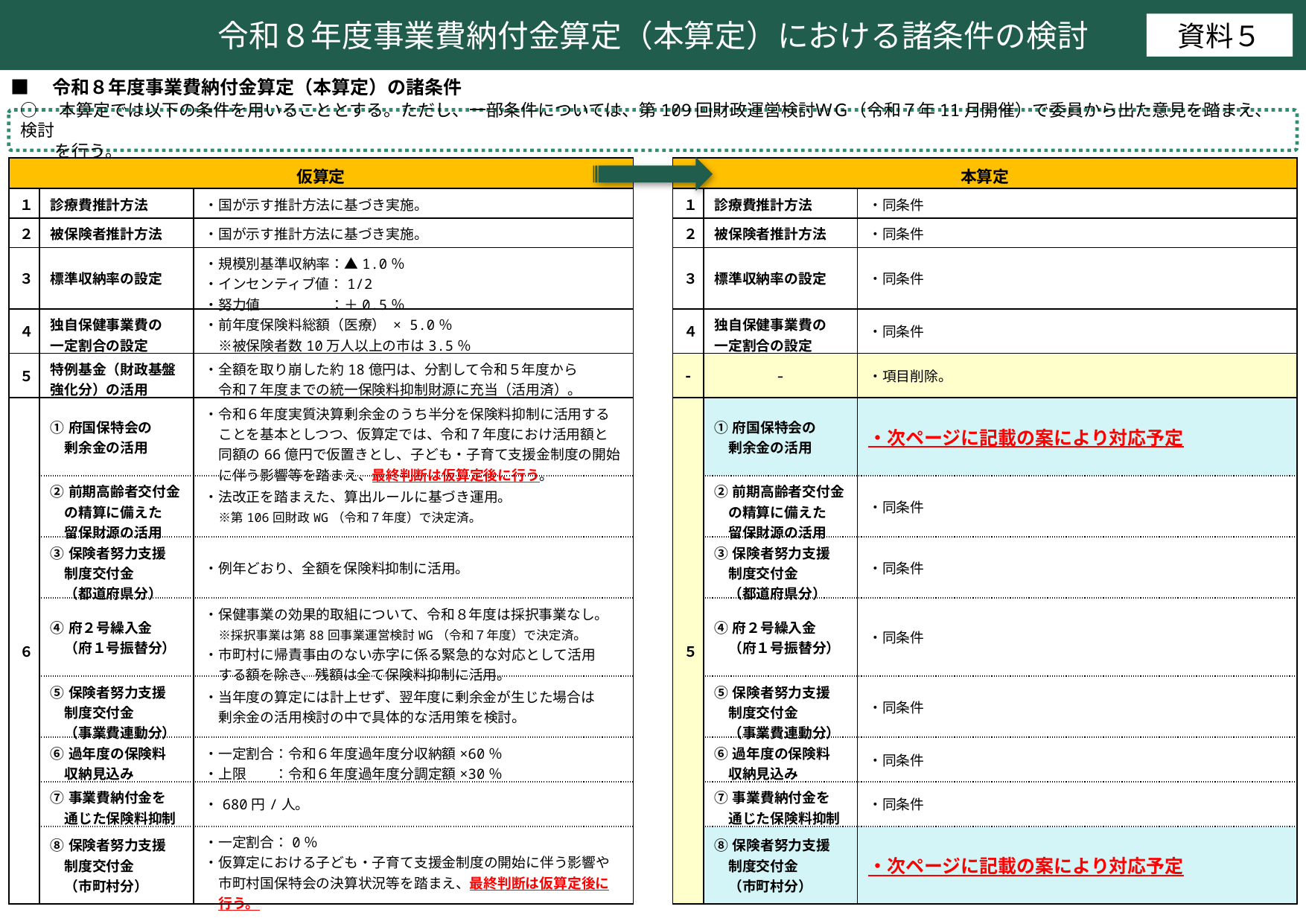

令和８年度事業費納付金算定（本算定）における諸条件の検討
資料５
■　令和８年度事業費納付金算定（本算定）の諸条件
○　本算定では以下の条件を用いることとする。ただし、一部条件については、第109回財政運営検討ＷＧ（令和７年11月開催）で委員から出た意見を踏まえ、検討
　　を行う。

| 仮算定 | 項 目 | 仮算定諸条件 |  | 本算定 | 本算定 |  |
| --- | --- | --- | --- | --- | --- | --- |
| １ | 診療費推計方法 | ・国が示す推計方法に基づき実施。 |  | １ | 診療費推計方法 | ・同条件 |
| ２ | 被保険者推計方法 | ・国が示す推計方法に基づき実施。 |  | ２ | 被保険者推計方法 | ・同条件 |
| ３ | 標準収納率の設定 | ・規模別基準収納率：▲1.0％ ・インセンティブ値：1/2 ・努力値　　　　　：＋0.5％ |  | ３ | 標準収納率の設定 | ・同条件 |
| ４ | 独自保健事業費の 一定割合の設定 | ・前年度保険料総額（医療） × 5.0％　 　※被保険者数10万人以上の市は3.5％ |  | ４ | 独自保健事業費の 一定割合の設定 | ・同条件 |
| ５ | 特例基金（財政基盤強化分）の活用 | ・全額を取り崩した約18億円は、分割して令和５年度から 　令和７年度までの統一保険料抑制財源に充当（活用済）。 |  | - | - | ・項目削除。 |
| ６ | ①府国保特会の 　剰余金の活用 | ・令和６年度実質決算剰余金のうち半分を保険料抑制に活用する 　ことを基本としつつ、仮算定では、令和７年度におけ活用額と 　同額の66億円で仮置きとし、子ども・子育て支援金制度の開始 　に伴う影響等を踏まえ、最終判断は仮算定後に行う。 |  | ５ | ①府国保特会の 　剰余金の活用 | ・次ページに記載の案により対応予定 |
| ７（財政調整事業） | ②前期高齢者交付金 　の精算に備えた 　留保財源の活用 | ・法改正を踏まえた、算出ルールに基づき運用。 　※第106回財政WG（令和７年度）で決定済。 |  |  | ②前期高齢者交付金 　の精算に備えた 　留保財源の活用 | ・同条件 |
|  | ③保険者努力支援 　制度交付金 　（都道府県分） | ・例年どおり、全額を保険料抑制に活用。 |  |  | ③保険者努力支援 　制度交付金 　（都道府県分） | ・同条件 |
|  | ④府２号繰入金　 　（府１号振替分） | ・保健事業の効果的取組について、令和８年度は採択事業なし。 　※採択事業は第88回事業運営検討WG（令和７年度）で決定済。 ・市町村に帰責事由のない赤字に係る緊急的な対応として活用 　する額を除き、残額は全て保険料抑制に活用。 |  |  | ④府２号繰入金　 　（府１号振替分） | ・同条件 |
|  | ⑤保険者努力支援 　制度交付金 　（事業費連動分） | ・当年度の算定には計上せず、翌年度に剰余金が生じた場合は 　剰余金の活用検討の中で具体的な活用策を検討。 |  |  | ⑤保険者努力支援 　制度交付金 　（事業費連動分） | ・同条件 |
|  | ⑥過年度の保険料 　収納見込み | ・一定割合：令和６年度過年度分収納額×60％ ・上限　　：令和６年度過年度分調定額×30％ |  |  | ⑥過年度の保険料 　収納見込み | ・同条件 |
|  | ⑦事業費納付金を 　通じた保険料抑制 | ・680円/人。 |  |  | ⑦事業費納付金を 　通じた保険料抑制 | ・同条件 |
|  | ⑧保険者努力支援 　制度交付金 　（市町村分） | ・一定割合：0％ ・仮算定における子ども・子育て支援金制度の開始に伴う影響や 　市町村国保特会の決算状況等を踏まえ、最終判断は仮算定後に 　行う。 |  |  | ⑧保険者努力支援 　制度交付金 　（市町村分） | ・次ページに記載の案により対応予定 |